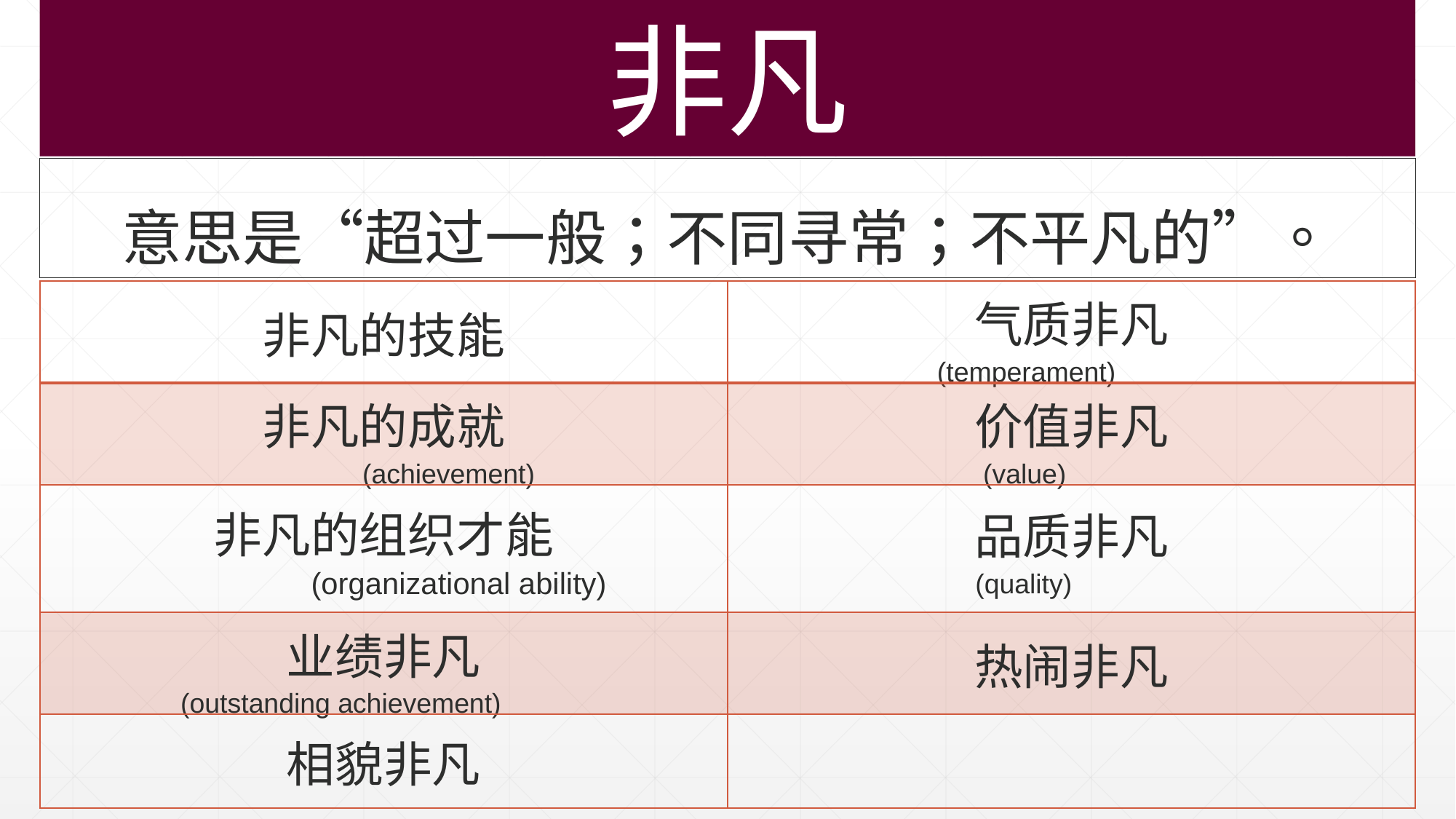

非凡
意思是“超过一般；不同寻常；不平凡的”。
| 非凡的技能 | 气质非凡 (temperament) |
| --- | --- |
| 非凡的成就 (achievement) | 价值非凡 (value) |
| 非凡的组织才能 (organizational ability) | 品质非凡 (quality) |
| 业绩非凡 (outstanding achievement) | 热闹非凡 |
| 相貌非凡 |  |